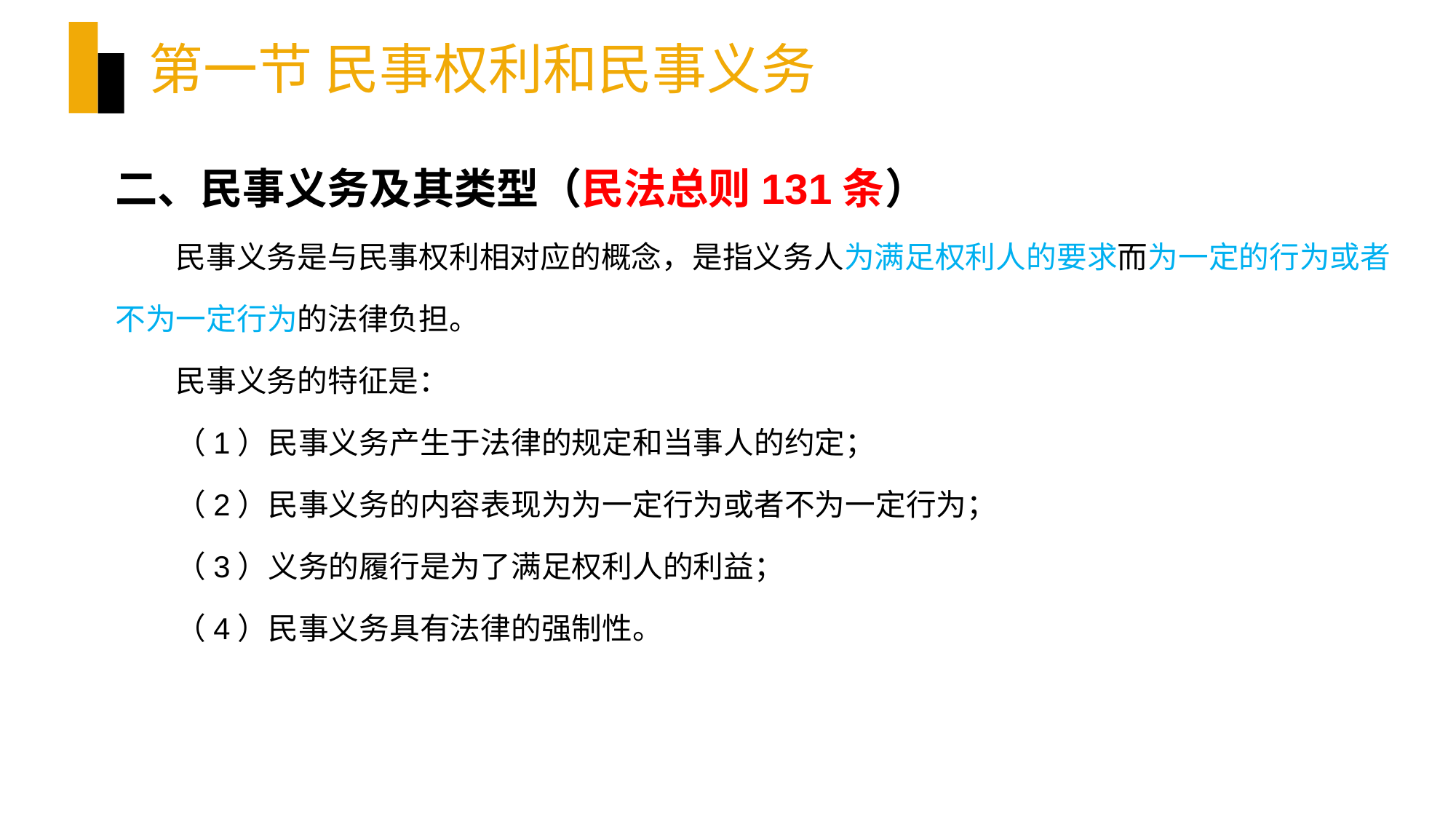

# 第一节 民事权利和民事义务
二、民事义务及其类型（民法总则131条）
民事义务是与民事权利相对应的概念，是指义务人为满足权利人的要求而为一定的行为或者不为一定行为的法律负担。
民事义务的特征是：
（1）民事义务产生于法律的规定和当事人的约定；
（2）民事义务的内容表现为为一定行为或者不为一定行为；
（3）义务的履行是为了满足权利人的利益；
（4）民事义务具有法律的强制性。